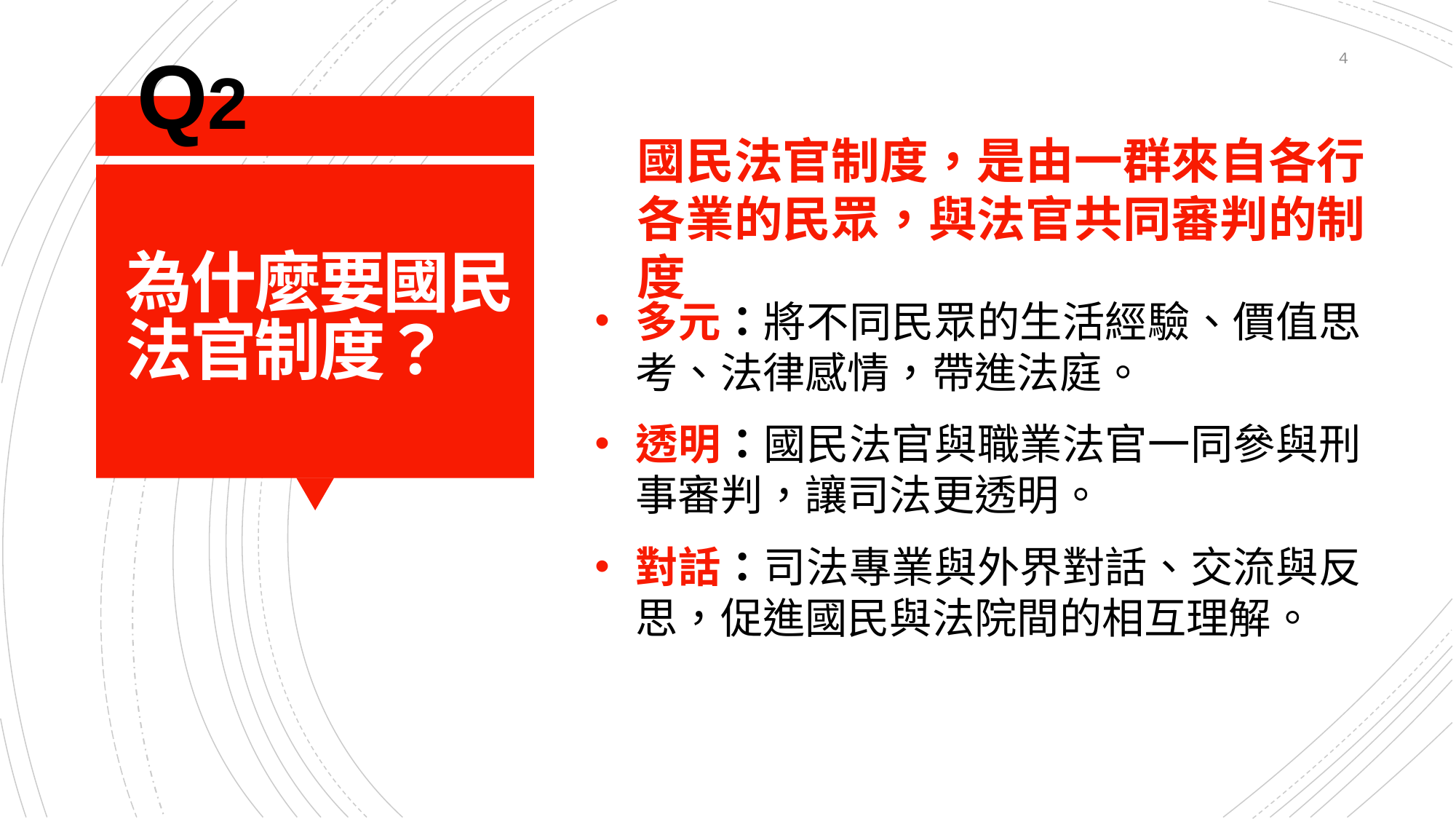

Q2
4
國民法官制度，是由一群來自各行各業的民眾，與法官共同審判的制度
# 為什麼要國民法官制度？
多元：將不同民眾的生活經驗、價值思考、法律感情，帶進法庭。
透明：國民法官與職業法官一同參與刑事審判，讓司法更透明。
對話：司法專業與外界對話、交流與反思，促進國民與法院間的相互理解。